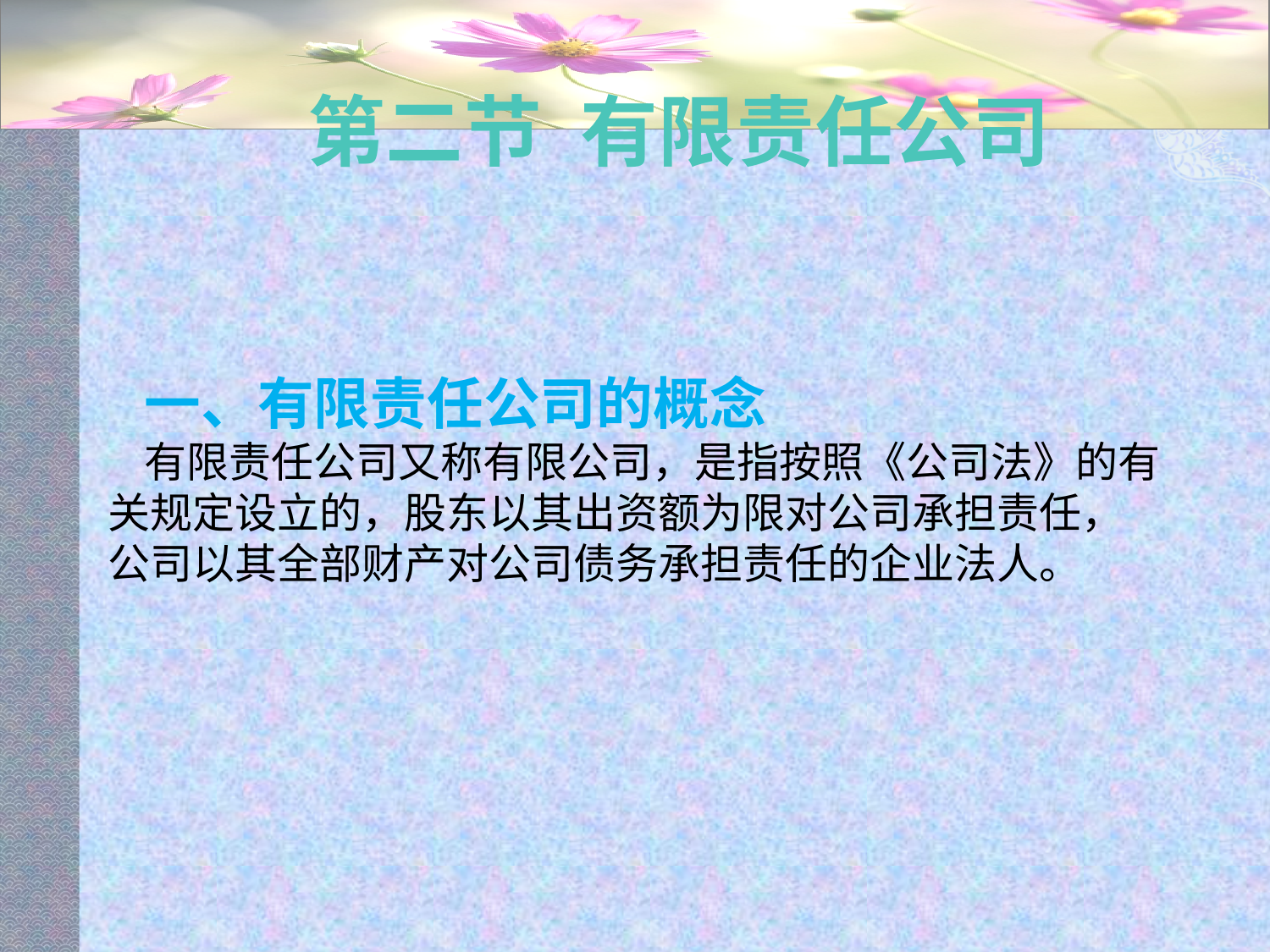

# 第二节  有限责任公司
一、有限责任公司的概念
有限责任公司又称有限公司，是指按照《公司法》的有关规定设立的，股东以其出资额为限对公司承担责任，公司以其全部财产对公司债务承担责任的企业法人。